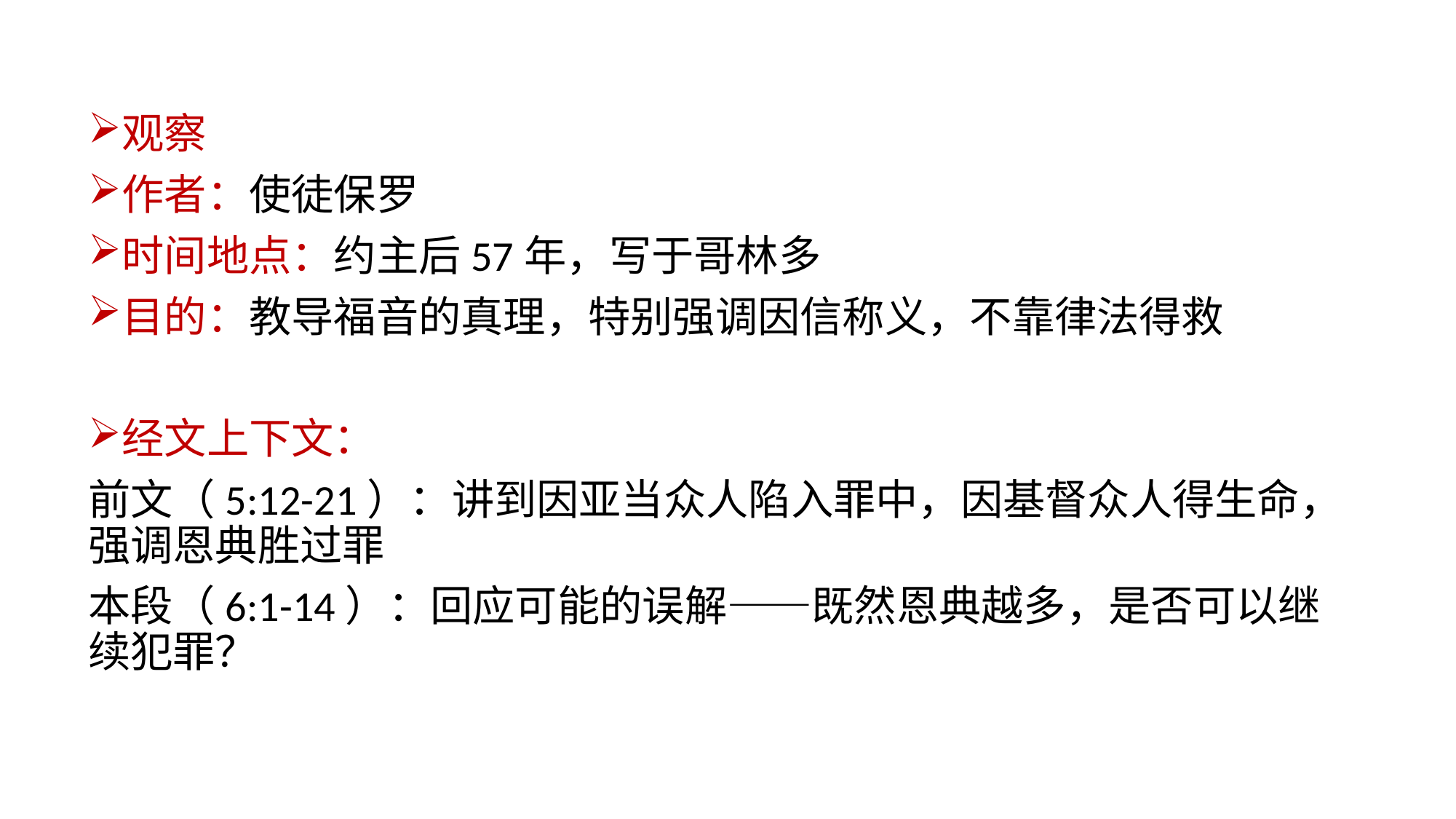

观察
作者：使徒保罗
时间地点：约主后57年，写于哥林多
目的：教导福音的真理，特别强调因信称义，不靠律法得救

经文上下文：
前文（5:12-21）：讲到因亚当众人陷入罪中，因基督众人得生命，强调恩典胜过罪
本段（6:1-14）：回应可能的误解——既然恩典越多，是否可以继续犯罪？